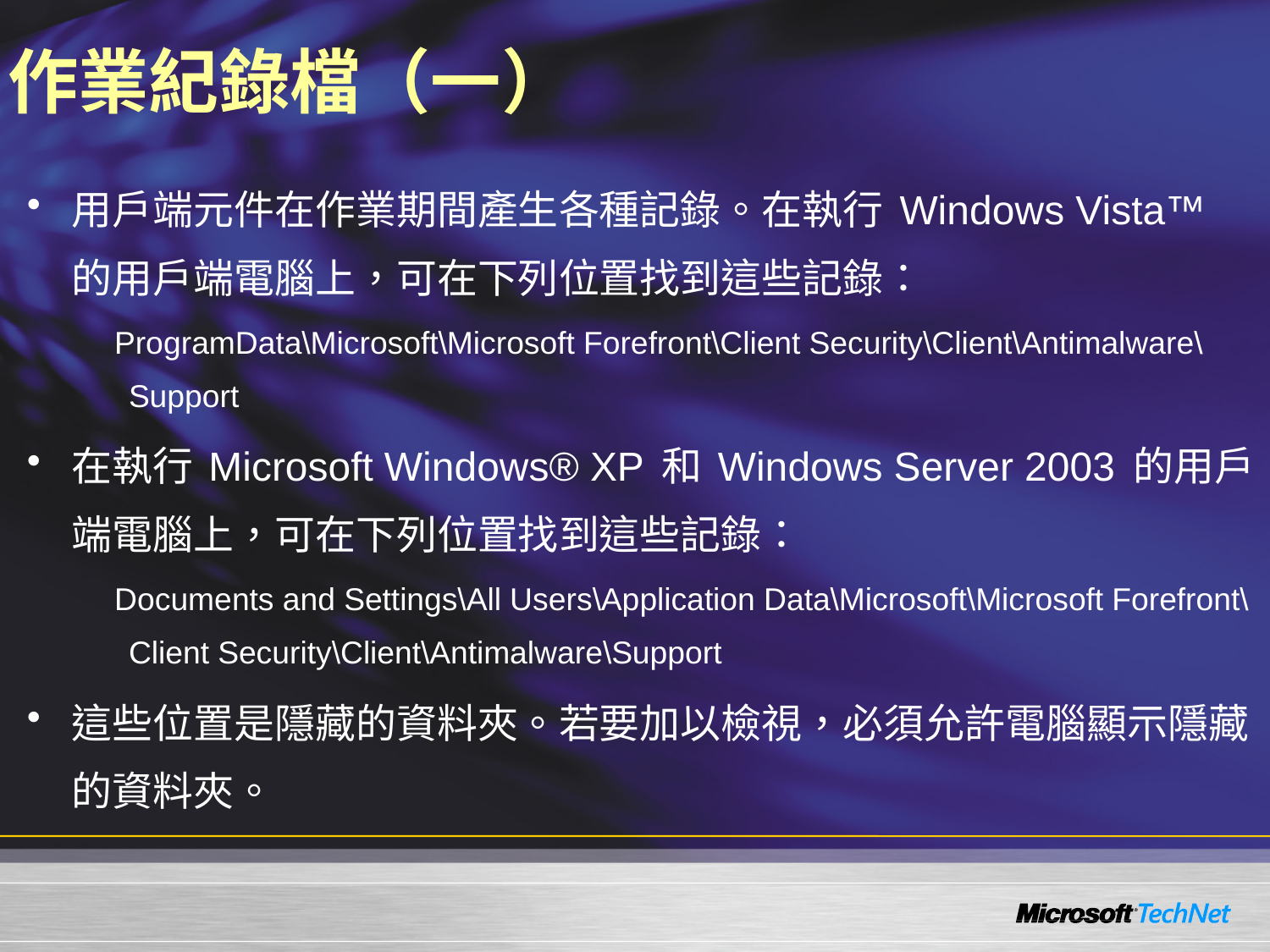

# 作業紀錄檔（一）
用戶端元件在作業期間產生各種記錄。在執行 Windows Vista™ 的用戶端電腦上，可在下列位置找到這些記錄：
ProgramData\Microsoft\Microsoft Forefront\Client Security\Client\Antimalware\Support
在執行 Microsoft Windows® XP 和 Windows Server 2003 的用戶端電腦上，可在下列位置找到這些記錄：
Documents and Settings\All Users\Application Data\Microsoft\Microsoft Forefront\Client Security\Client\Antimalware\Support
這些位置是隱藏的資料夾。若要加以檢視，必須允許電腦顯示隱藏的資料夾。